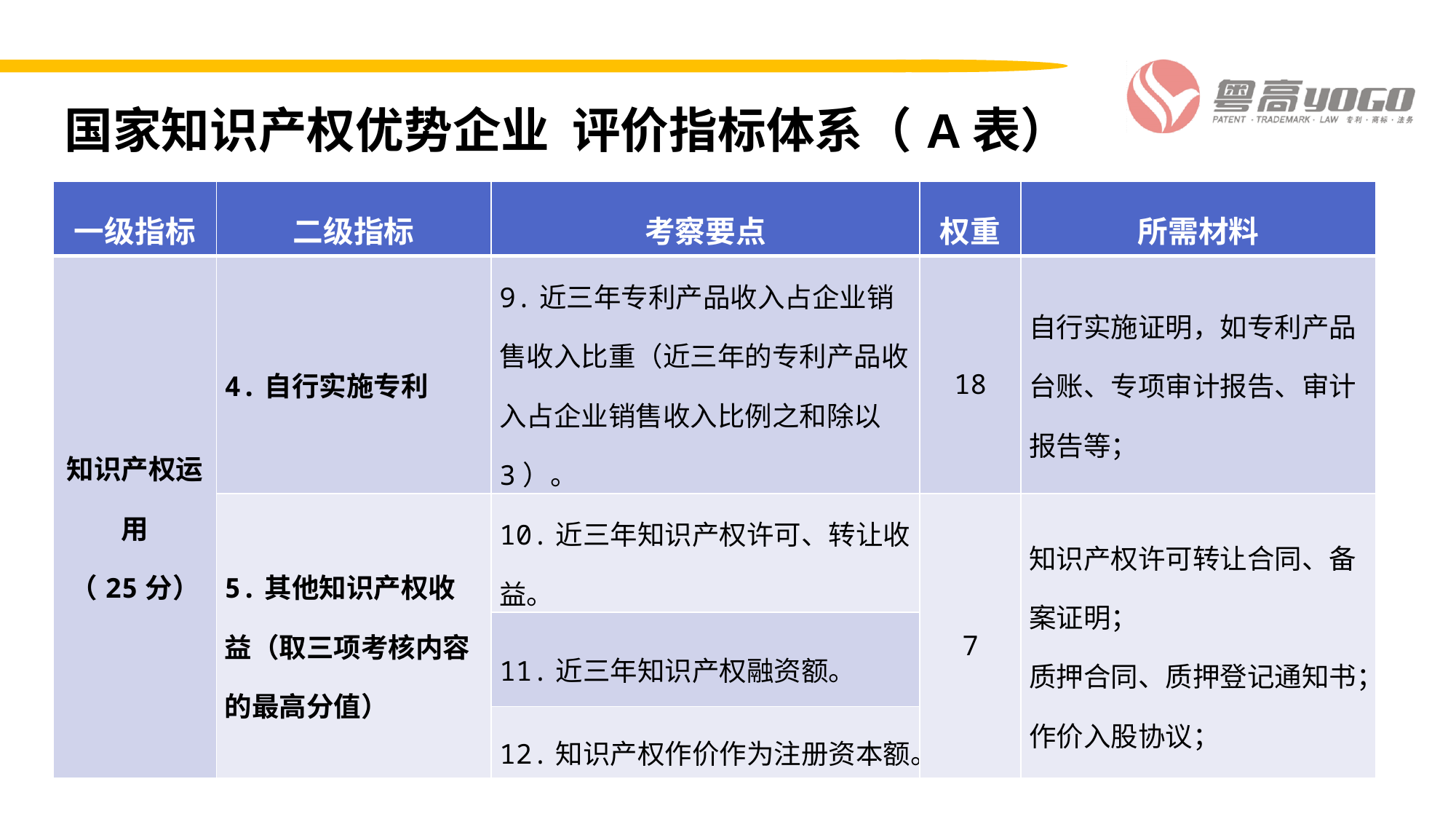

国家知识产权优势企业  评价指标体系（A表）
| 一级指标 | 二级指标 | 考察要点 | 权重 | 所需材料 |
| --- | --- | --- | --- | --- |
| 知识产权运用 （25分） | 4.自行实施专利 | 9.近三年专利产品收入占企业销售收入比重（近三年的专利产品收入占企业销售收入比例之和除以3）。 | 18 | 自行实施证明，如专利产品台账、专项审计报告、审计报告等； |
|  | 5.其他知识产权收益（取三项考核内容的最高分值） | 10.近三年知识产权许可、转让收益。 | 7 | 知识产权许可转让合同、备案证明； 质押合同、质押登记通知书； 作价入股协议； |
|  |  | 11.近三年知识产权融资额。 |  |  |
|  |  | 12.知识产权作价作为注册资本额。 |  |  |